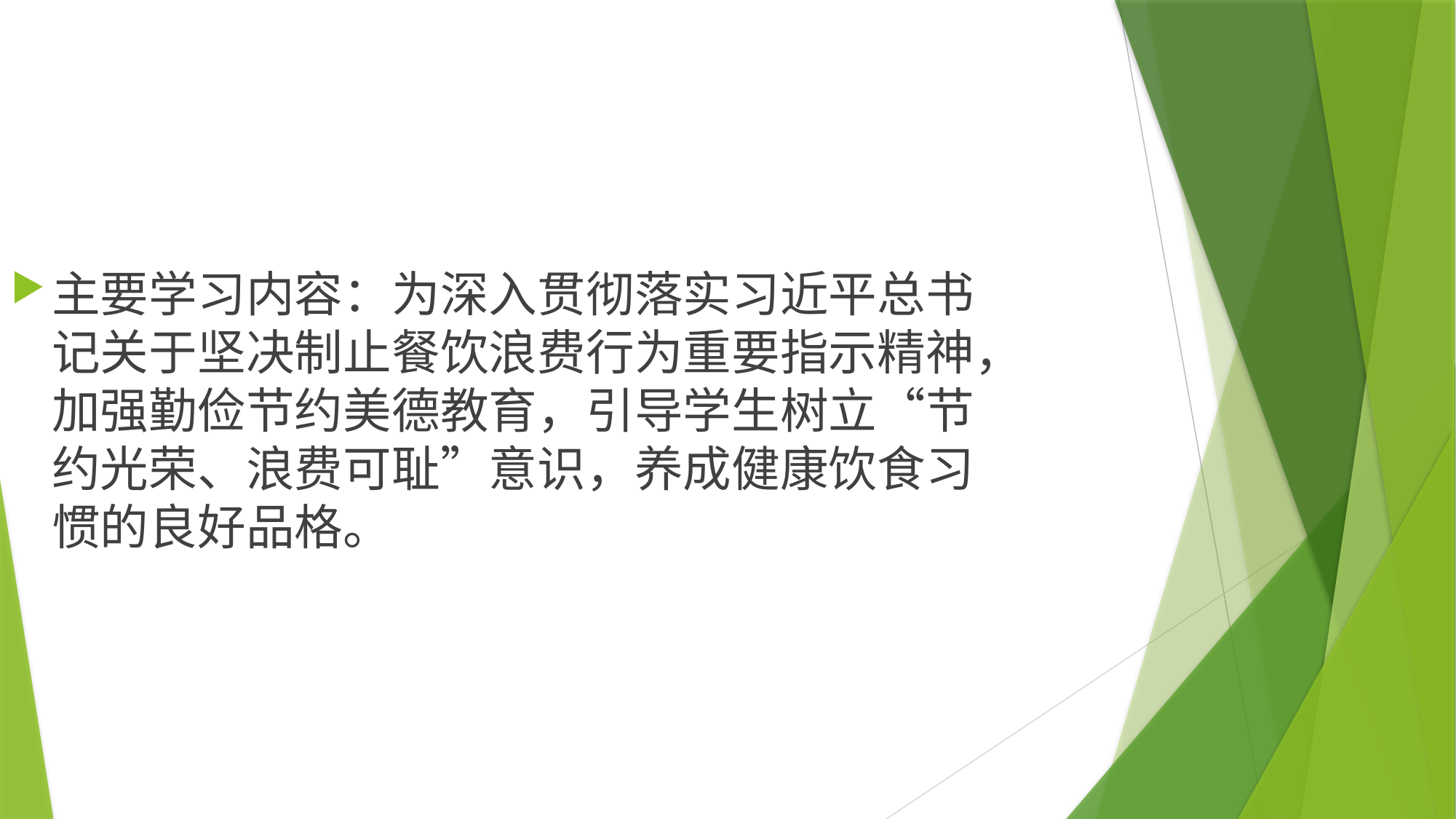

主要学习内容：为深入贯彻落实习近平总书记关于坚决制止餐饮浪费行为重要指示精神，加强勤俭节约美德教育，引导学生树立“节约光荣、浪费可耻”意识，养成健康饮食习惯的良好品格。